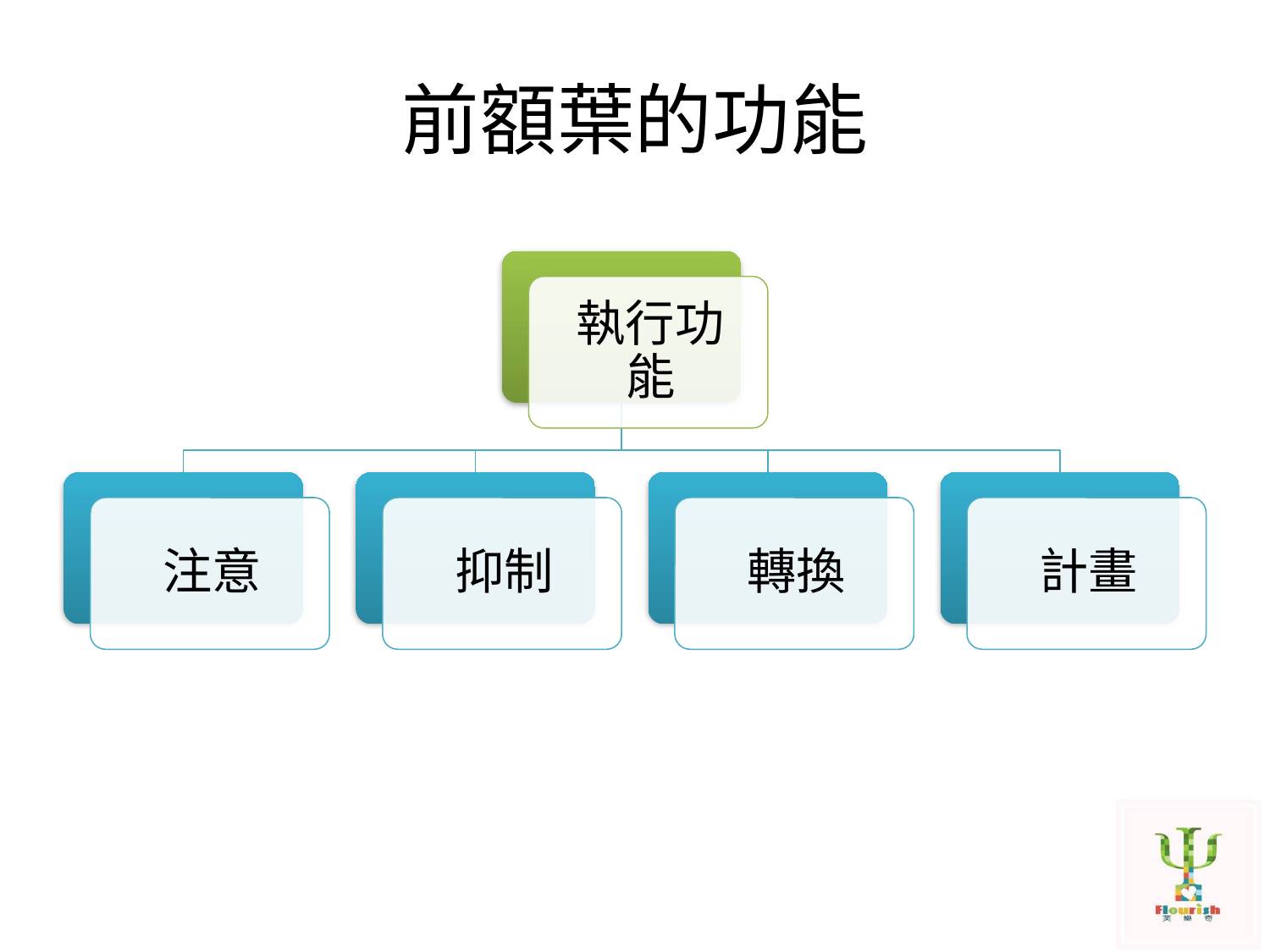

# 前額葉的功能
執行功能
注意
抑制
轉換
計畫